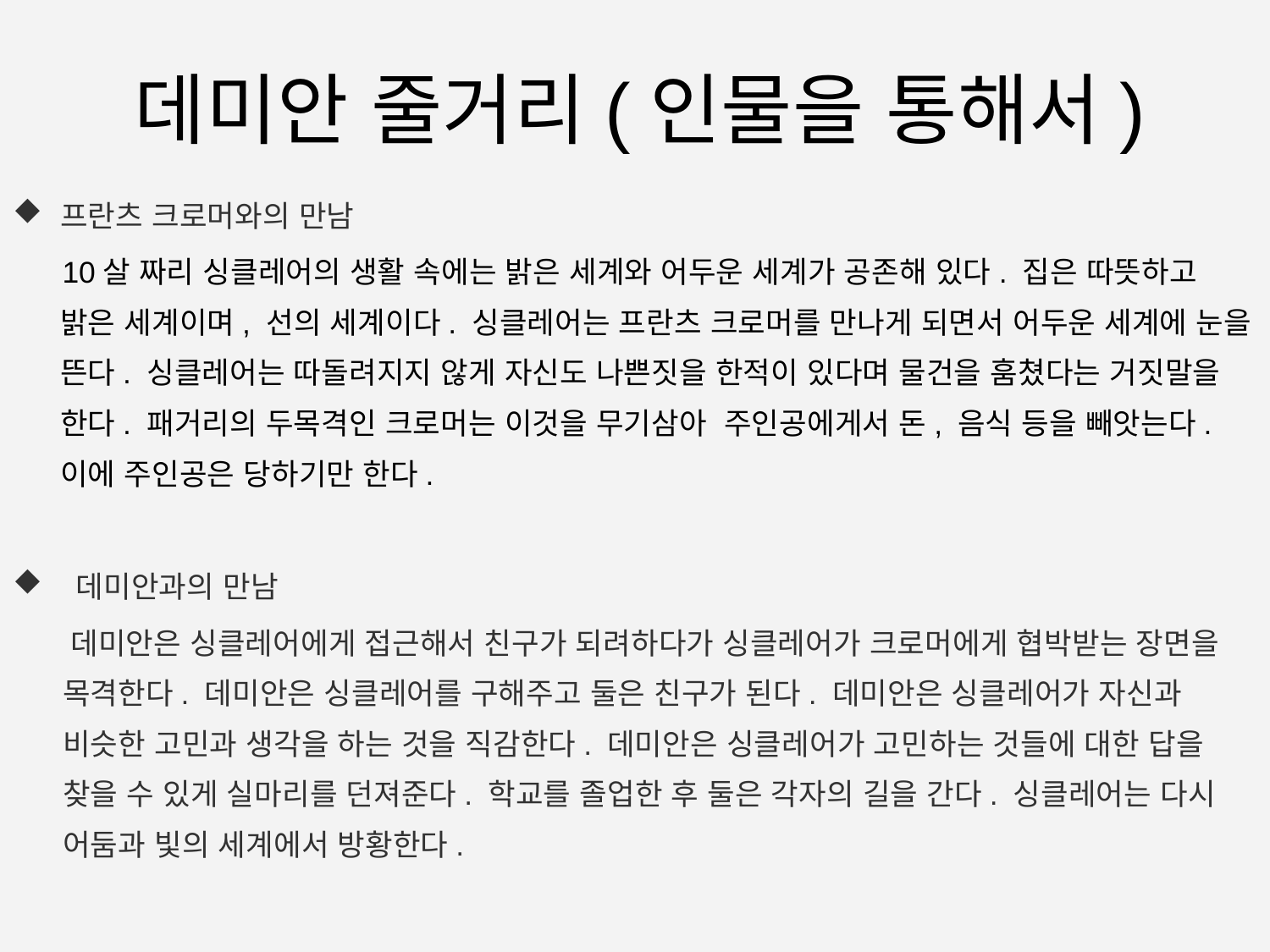

데미안 줄거리(인물을 통해서)
프란츠 크로머와의 만남
      10살 짜리 싱클레어의 생활 속에는 밝은 세계와 어두운 세계가 공존해 있다. 집은 따뜻하고 밝은 세계이며, 선의 세계이다. 싱클레어는 프란츠 크로머를 만나게 되면서 어두운 세계에 눈을 뜬다. 싱클레어는 따돌려지지 않게 자신도 나쁜짓을 한적이 있다며 물건을 훔쳤다는 거짓말을 한다. 패거리의 두목격인 크로머는 이것을 무기삼아  주인공에게서 돈, 음식 등을 빼앗는다. 이에 주인공은 당하기만 한다.

 데미안과의 만남
      데미안은 싱클레어에게 접근해서 친구가 되려하다가 싱클레어가 크로머에게 협박받는 장면을 목격한다. 데미안은 싱클레어를 구해주고 둘은 친구가 된다. 데미안은 싱클레어가 자신과 비슷한 고민과 생각을 하는 것을 직감한다. 데미안은 싱클레어가 고민하는 것들에 대한 답을 찾을 수 있게 실마리를 던져준다. 학교를 졸업한 후 둘은 각자의 길을 간다. 싱클레어는 다시 어둠과 빛의 세계에서 방황한다.